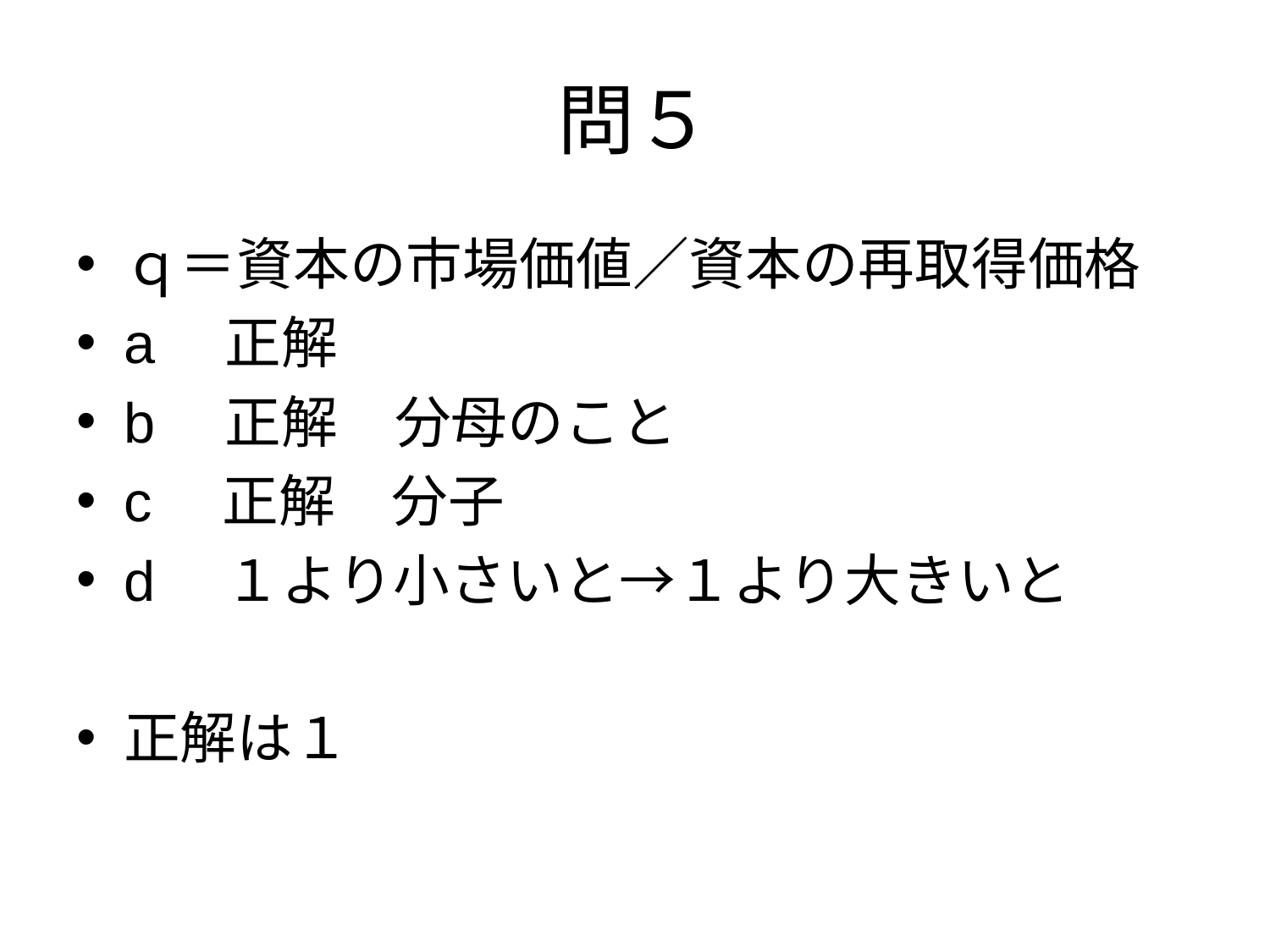

# 問５
ｑ＝資本の市場価値／資本の再取得価格
a　正解
b　正解　分母のこと
c　正解　分子
d　１より小さいと→１より大きいと

正解は１